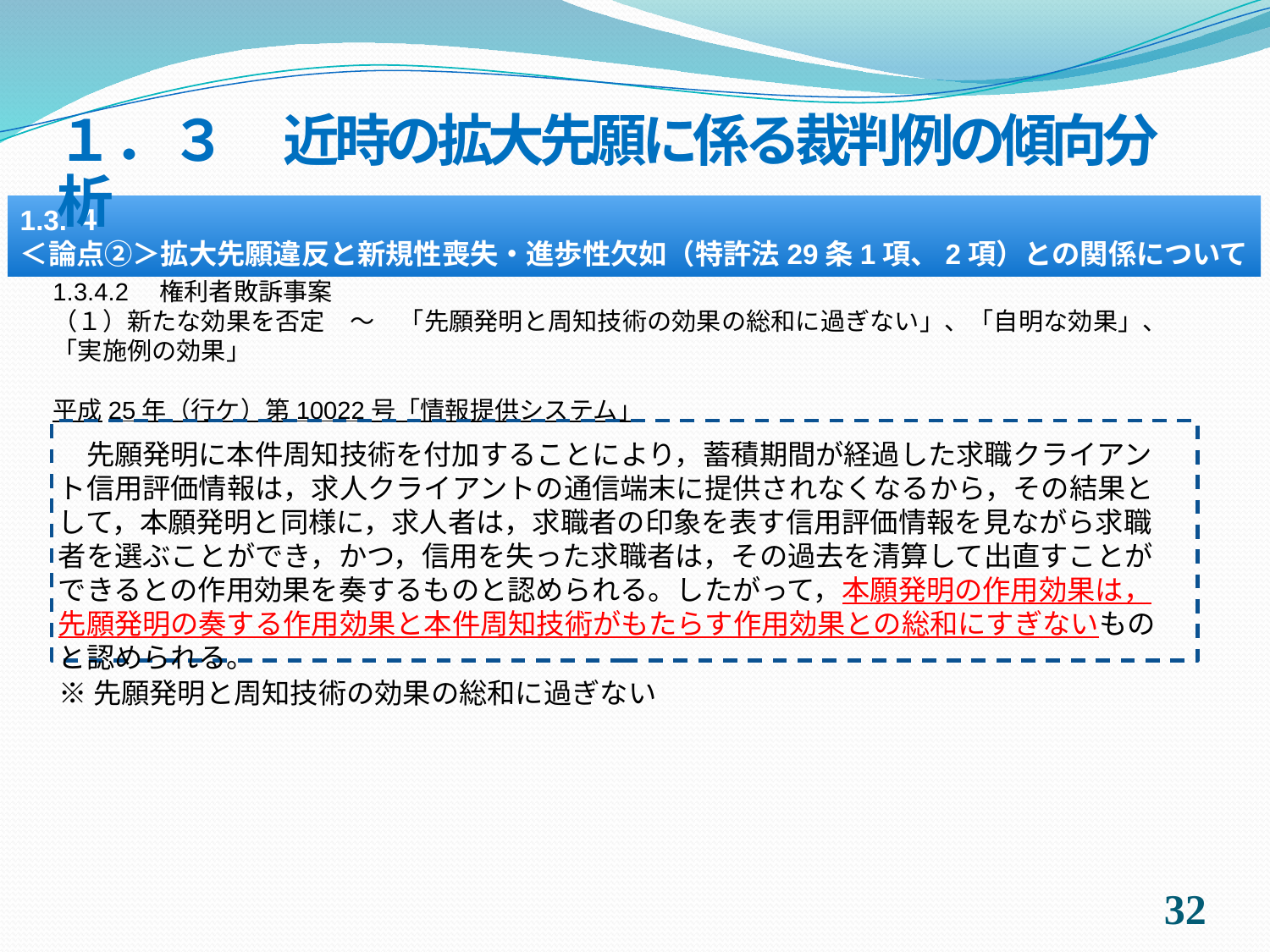

１．３　近時の拡大先願に係る裁判例の傾向分析
1.3.４
＜論点②＞拡大先願違反と新規性喪失・進歩性欠如（特許法29条1項、2項）との関係について
1.3.4.2　権利者敗訴事案
（１）新たな効果を否定　～　「先願発明と周知技術の効果の総和に過ぎない」、「自明な効果」、「実施例の効果」

平成25年（行ケ）第10022号「情報提供システム」

　先願発明に本件周知技術を付加することにより，蓄積期間が経過した求職クライアント信用評価情報は，求人クライアントの通信端末に提供されなくなるから，その結果として，本願発明と同様に，求人者は，求職者の印象を表す信用評価情報を見ながら求職者を選ぶことができ，かつ，信用を失った求職者は，その過去を清算して出直すことができるとの作用効果を奏するものと認められる。したがって，本願発明の作用効果は，先願発明の奏する作用効果と本件周知技術がもたらす作用効果との総和にすぎないものと認められる。
※先願発明と周知技術の効果の総和に過ぎない
32